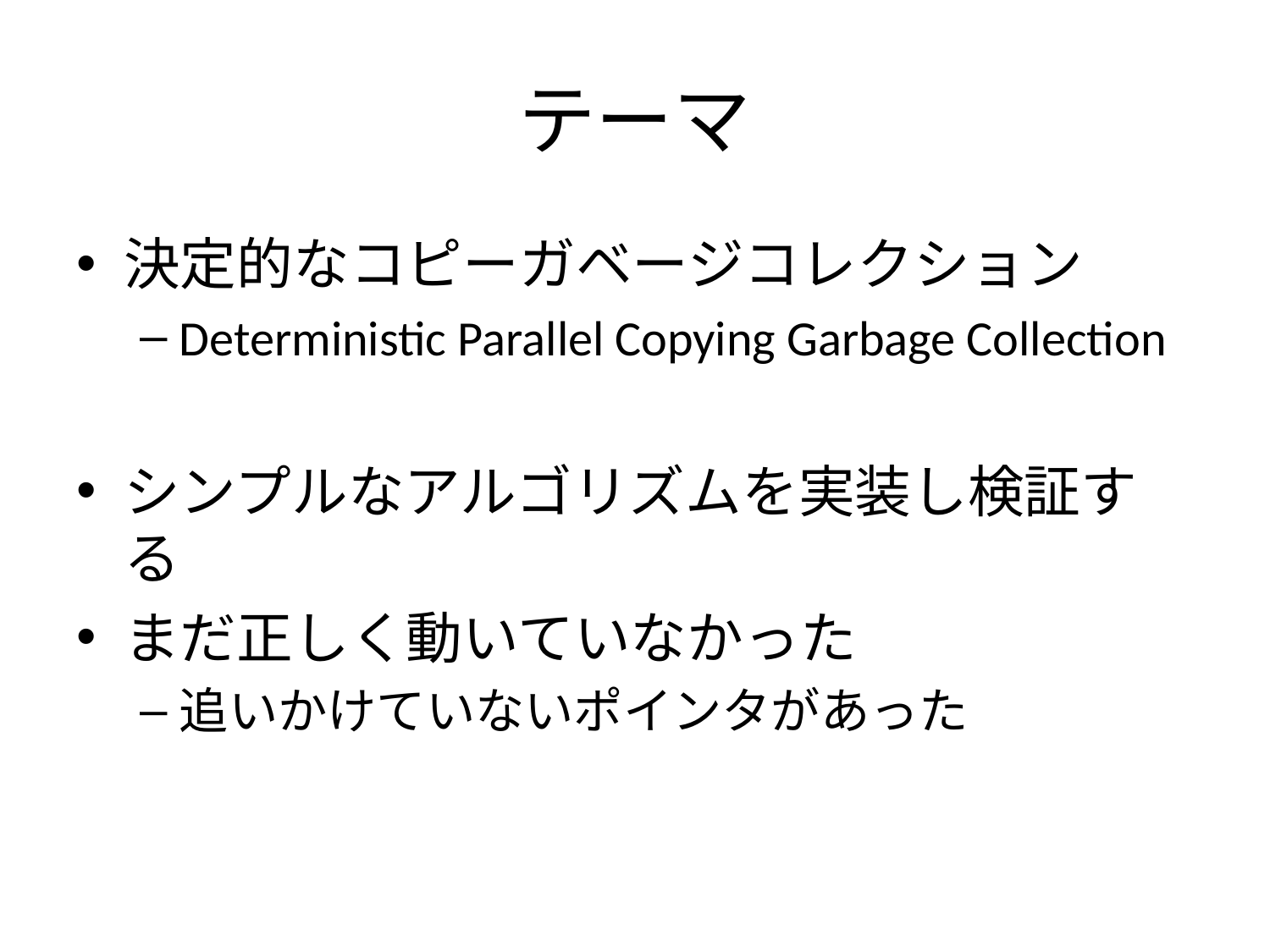

# テーマ
決定的なコピーガベージコレクション
Deterministic Parallel Copying Garbage Collection

シンプルなアルゴリズムを実装し検証する
まだ正しく動いていなかった
追いかけていないポインタがあった